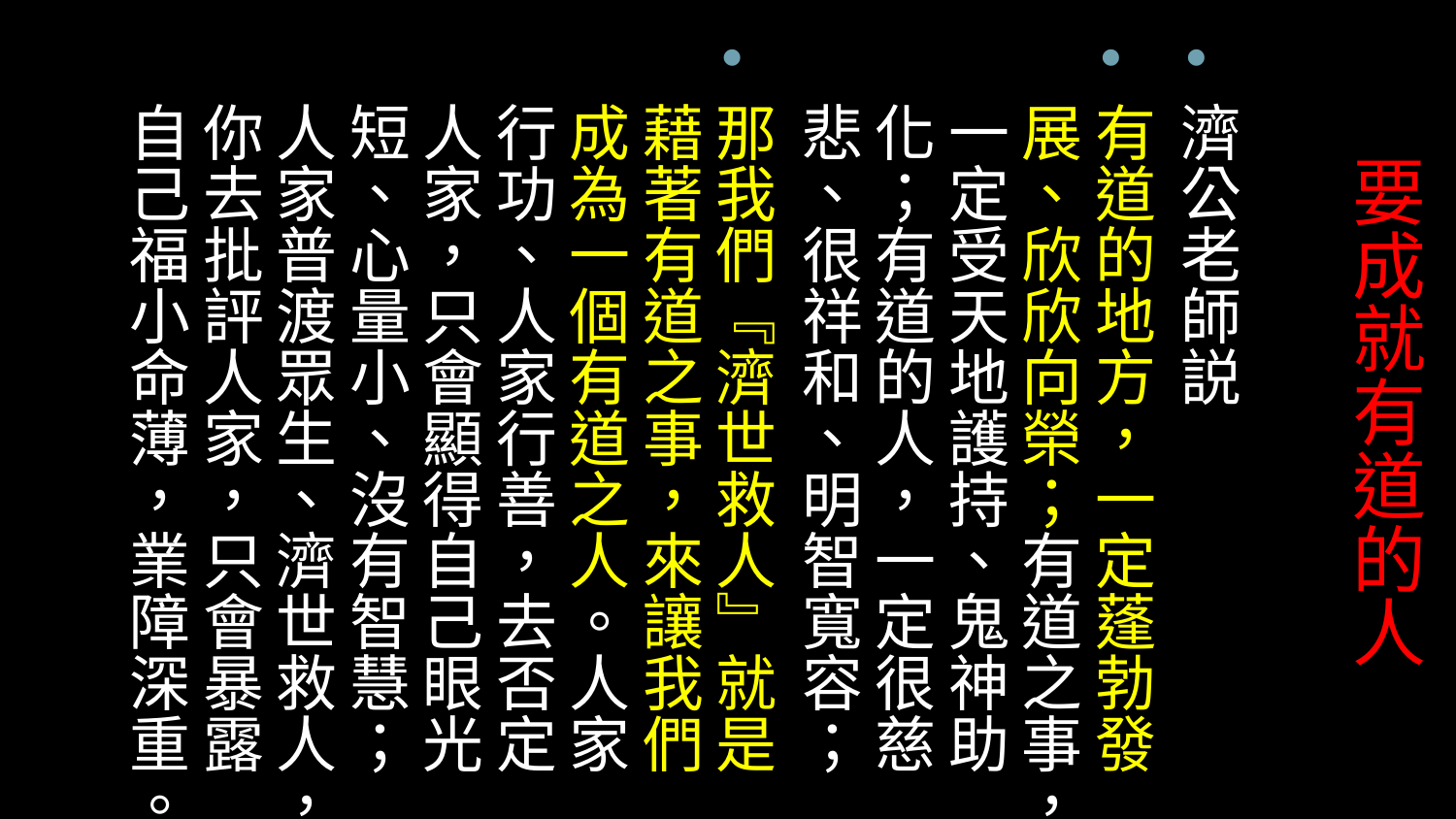

# 要成就有道的人
濟公老師説
有道的地方，一定蓬勃發展、欣欣向榮；有道之事，一定受天地護持、鬼神助化；有道的人，一定很慈悲、很祥和、明智寬容；
那我們『濟世救人』就是藉著有道之事，來讓我們成為一個有道之人。人家行功、人家行善，去否定人家，只會顯得自己眼光短、心量小、沒有智慧；人家普渡眾生、濟世救人，你去批評人家，只會暴露自己福小命薄，業障深重。